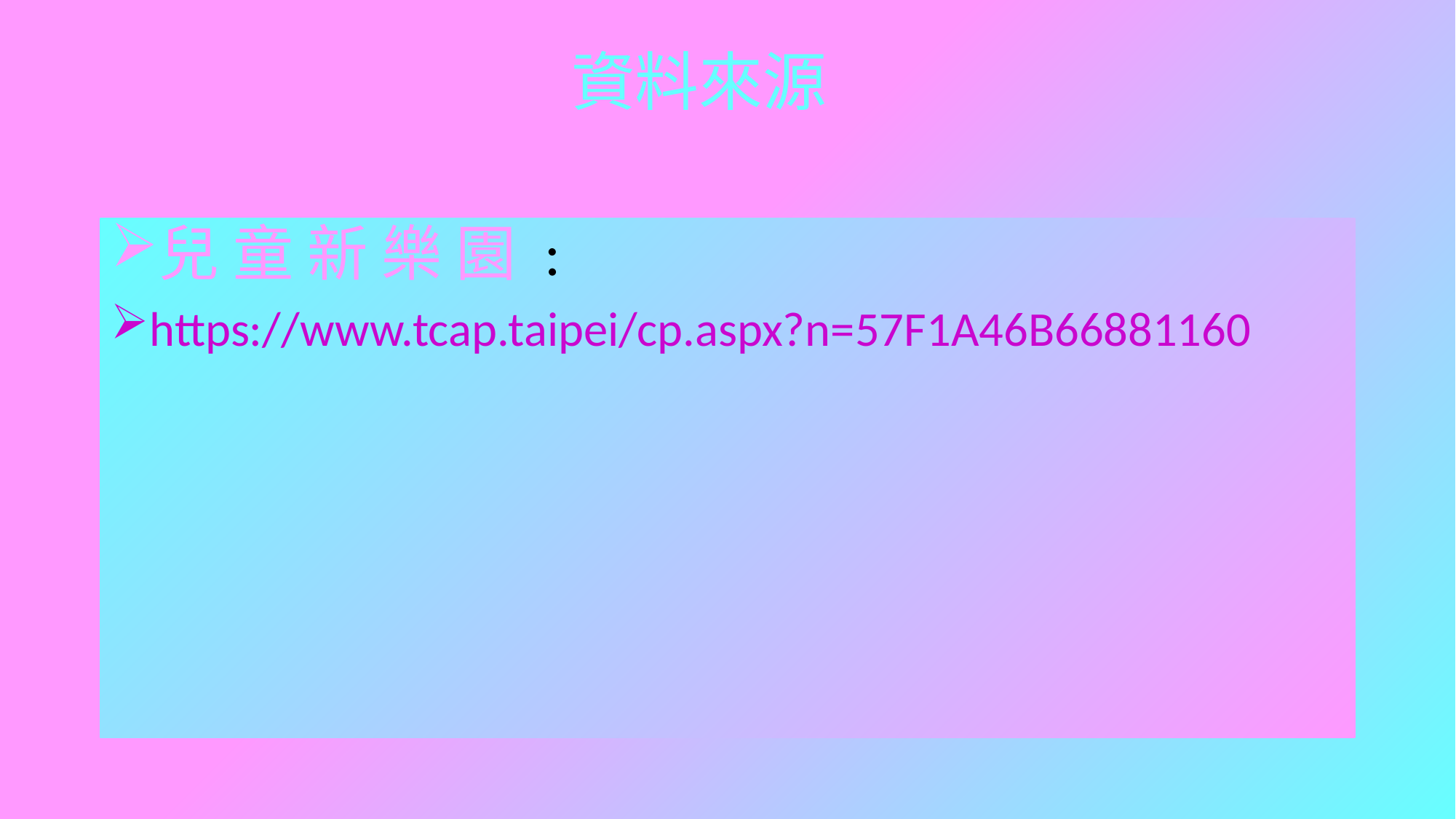

# 資料來源
兒 童 新 樂 園 :
https://www.tcap.taipei/cp.aspx?n=57F1A46B66881160